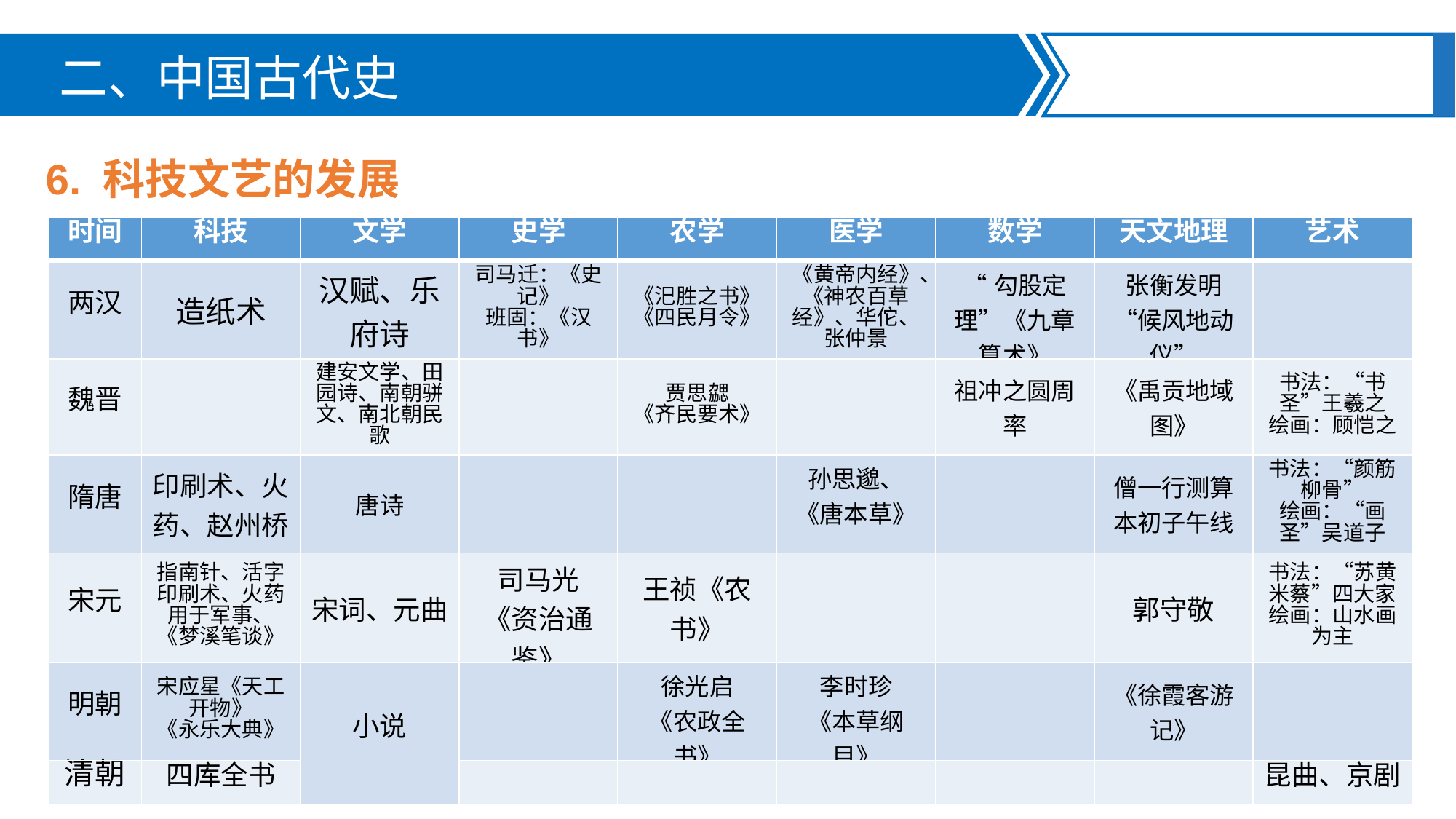

二、中国古代史
6. 科技文艺的发展
| 时间 | 科技 | 文学 | 史学 | 农学 | 医学 | 数学 | 天文地理 | 艺术 |
| --- | --- | --- | --- | --- | --- | --- | --- | --- |
| 两汉 | 造纸术 | 汉赋、乐府诗 | 司马迁：《史记》 班固：《汉书》 | 《汜胜之书》《四民月令》 | 《黄帝内经》、《神农百草经》、华佗、张仲景 | “勾股定理”《九章算术》 | 张衡发明“候风地动仪” |  |
| 魏晋 |  | 建安文学、田园诗、南朝骈文、南北朝民歌 |  | 贾思勰 《齐民要术》 |  | 祖冲之圆周率 | 《禹贡地域图》 | 书法：“书圣”王羲之 绘画：顾恺之 |
| 隋唐 | 印刷术、火药、赵州桥 | 唐诗 |  |  | 孙思邈、 《唐本草》 |  | 僧一行测算本初子午线 | 书法：“颜筋柳骨” 绘画：“画圣”吴道子 |
| 宋元 | 指南针、活字印刷术、火药用于军事、《梦溪笔谈》 | 宋词、元曲 | 司马光 《资治通鉴》 | 王祯《农书》 |  |  | 郭守敬 | 书法：“苏黄米蔡”四大家 绘画：山水画为主 |
| 明朝 | 宋应星《天工开物》 《永乐大典》 | 小说 |  | 徐光启 《农政全书》 | 李时珍 《本草纲目》 |  | 《徐霞客游记》 |  |
| 清朝 | 四库全书 |  |  |  |  |  |  | 昆曲、京剧 |